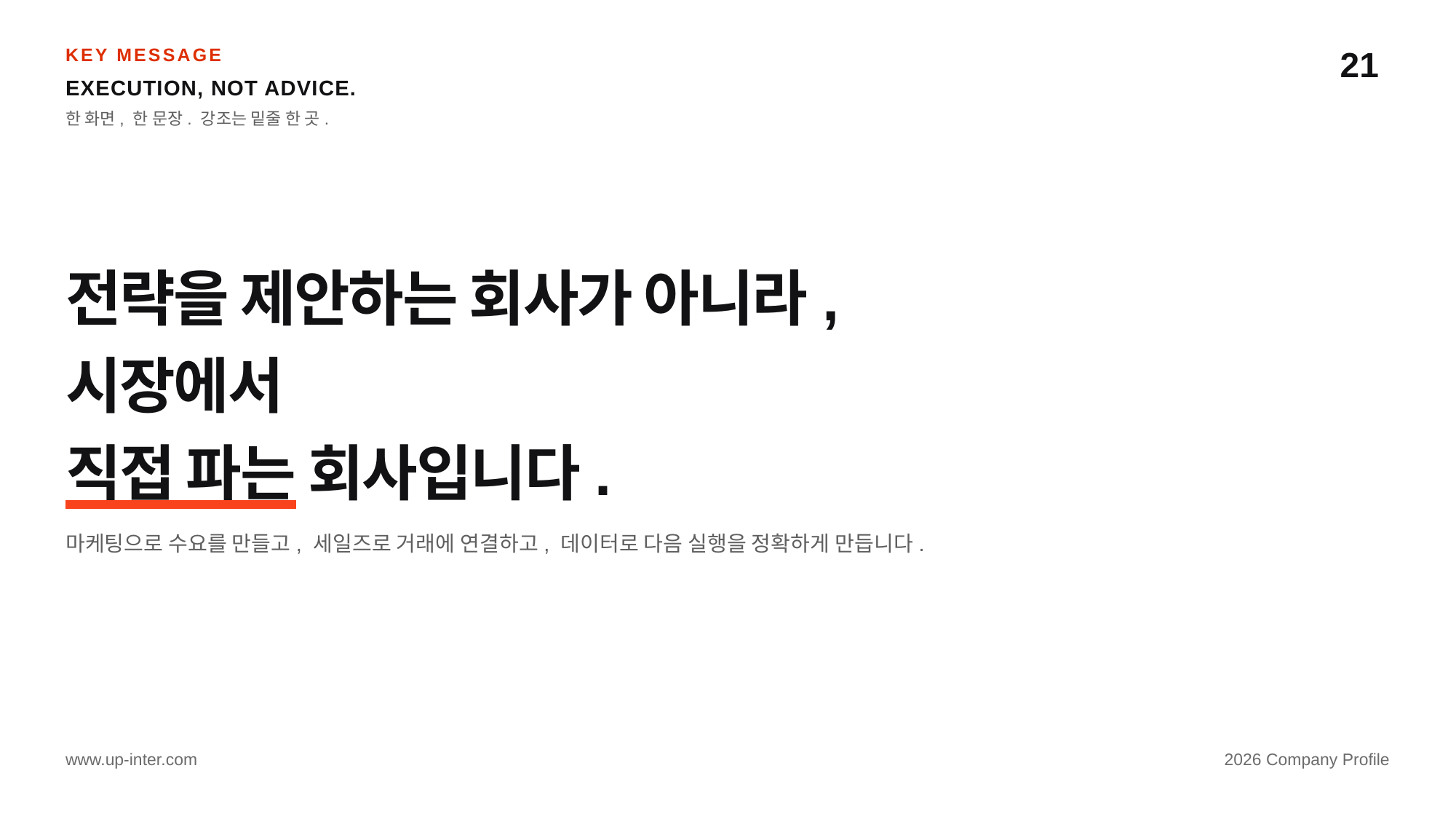

21
KEY MESSAGE
EXECUTION, NOT ADVICE.
한 화면, 한 문장. 강조는 밑줄 한 곳.
전략을 제안하는 회사가 아니라,
시장에서
직접 파는 회사입니다.
마케팅으로 수요를 만들고, 세일즈로 거래에 연결하고, 데이터로 다음 실행을 정확하게 만듭니다.